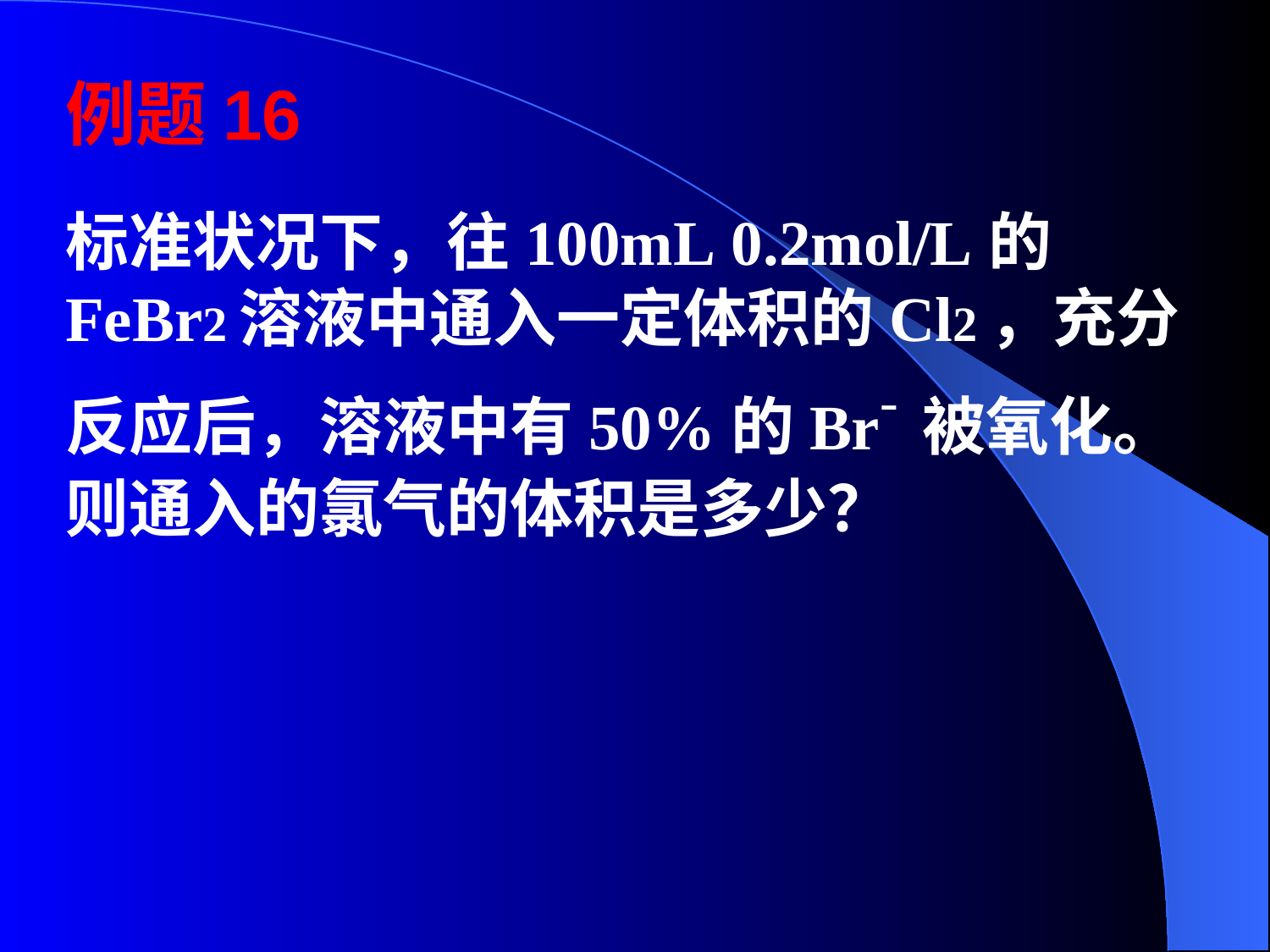

例题16
标准状况下，往100mL 0.2mol/L的FeBr2溶液中通入一定体积的Cl2，充分反应后，溶液中有50%的Br- 被氧化。则通入的氯气的体积是多少？

43